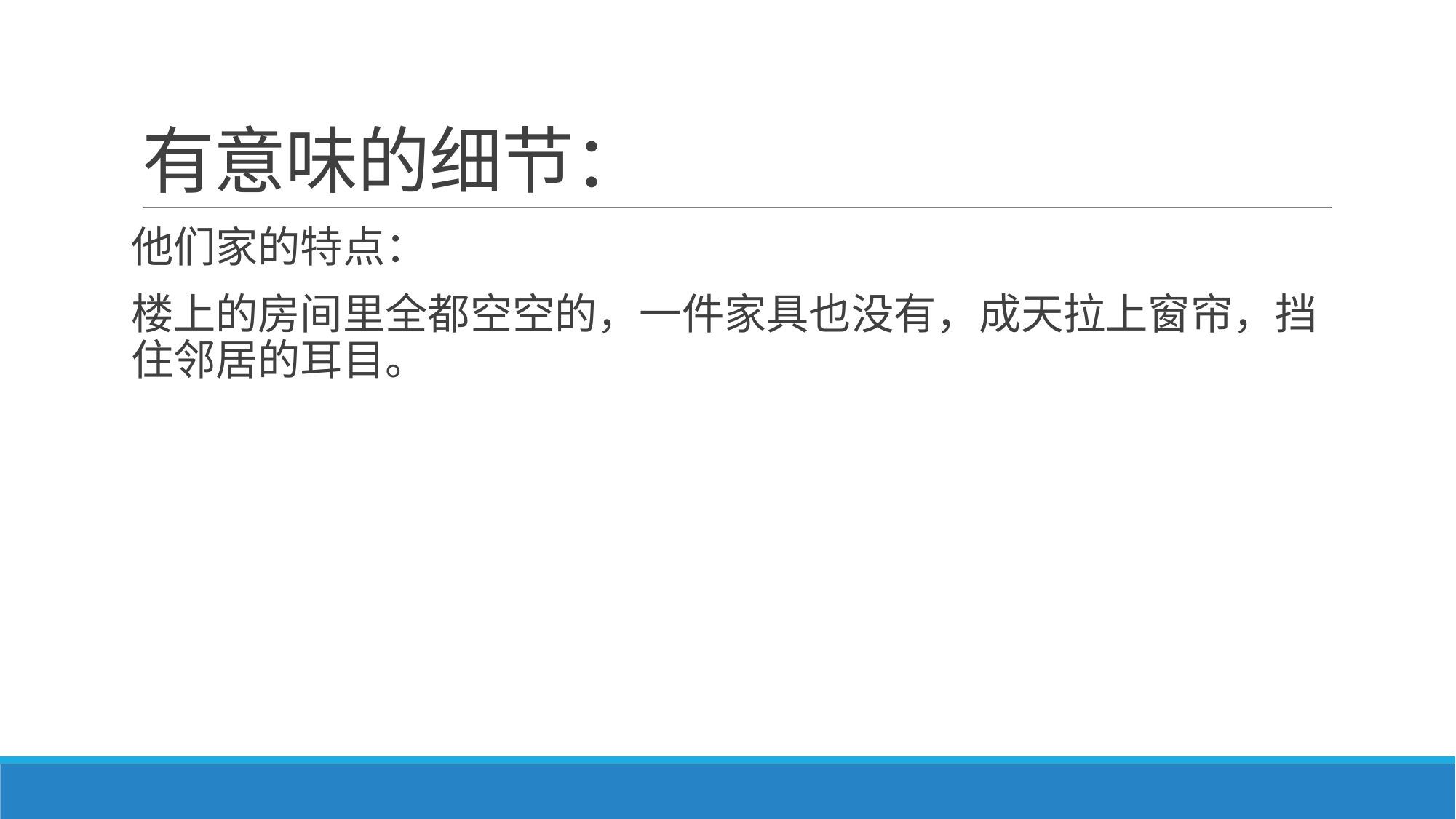

# 有意味的细节：
他们家的特点：
楼上的房间里全都空空的，一件家具也没有，成天拉上窗帘，挡住邻居的耳目。